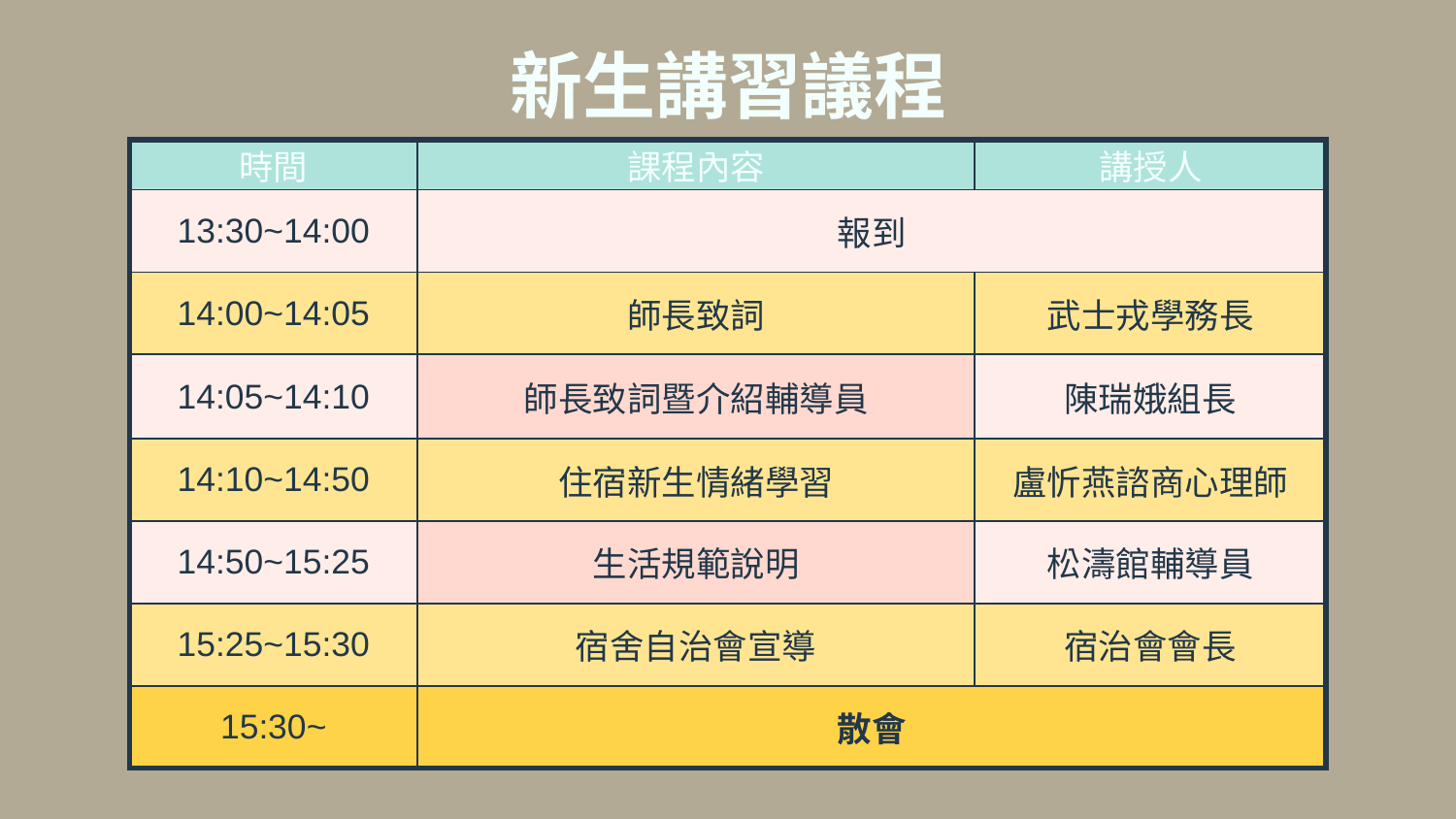

# 新生講習議程
| 時間 | 課程內容 | 講授人 |
| --- | --- | --- |
| 13:30~14:00 | 報到 |  |
| 14:00~14:05 | 師長致詞 | 武士戎學務長 |
| 14:05~14:10 | 師長致詞暨介紹輔導員 | 陳瑞娥組長 |
| 14:10~14:50 | 住宿新生情緒學習 | 盧忻燕諮商心理師 |
| 14:50~15:25 | 生活規範說明 | 松濤館輔導員 |
| 15:25~15:30 | 宿舍自治會宣導 | 宿治會會長 |
| 15:30~ | 散會 |  |